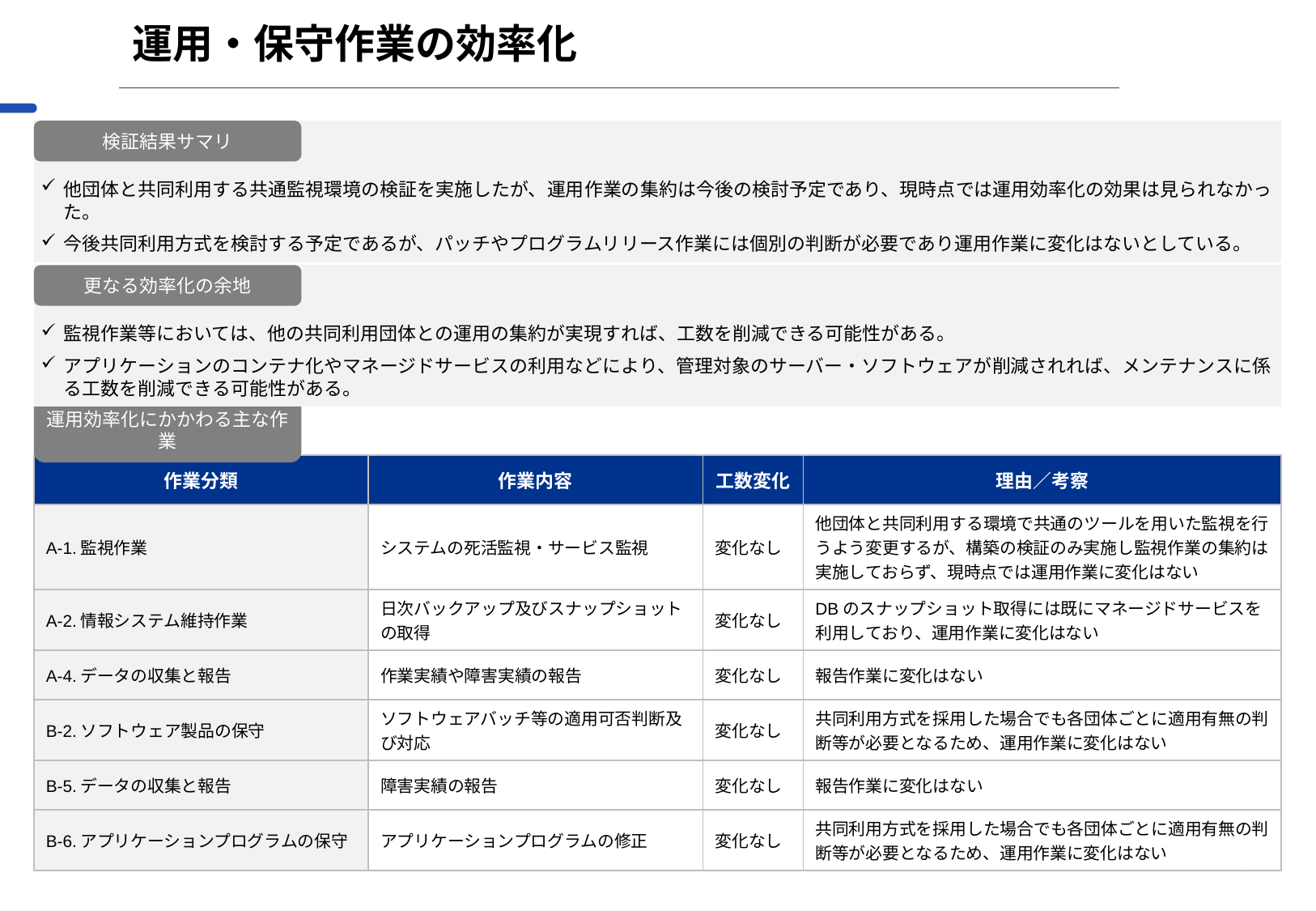

# 運用・保守作業の効率化
他団体と共同利用する共通監視環境の検証を実施したが、運用作業の集約は今後の検討予定であり、現時点では運用効率化の効果は見られなかった。
今後共同利用方式を検討する予定であるが、パッチやプログラムリリース作業には個別の判断が必要であり運用作業に変化はないとしている。
検証結果サマリ
監視作業等においては、他の共同利用団体との運用の集約が実現すれば、工数を削減できる可能性がある。
アプリケーションのコンテナ化やマネージドサービスの利用などにより、管理対象のサーバー・ソフトウェアが削減されれば、メンテナンスに係る工数を削減できる可能性がある。
更なる効率化の余地
運用効率化にかかわる主な作業
| 作業分類 | 作業内容 | 工数変化 | 理由／考察 |
| --- | --- | --- | --- |
| A-1.監視作業 | システムの死活監視・サービス監視 | 変化なし | 他団体と共同利用する環境で共通のツールを用いた監視を行うよう変更するが、構築の検証のみ実施し監視作業の集約は実施しておらず、現時点では運用作業に変化はない |
| A-2.情報システム維持作業 | 日次バックアップ及びスナップショットの取得 | 変化なし | DBのスナップショット取得には既にマネージドサービスを利用しており、運用作業に変化はない |
| A-4.データの収集と報告 | 作業実績や障害実績の報告 | 変化なし | 報告作業に変化はない |
| B-2.ソフトウェア製品の保守 | ソフトウェアバッチ等の適用可否判断及び対応 | 変化なし | 共同利用方式を採用した場合でも各団体ごとに適用有無の判断等が必要となるため、運用作業に変化はない |
| B-5.データの収集と報告 | 障害実績の報告 | 変化なし | 報告作業に変化はない |
| B-6.アプリケーションプログラムの保守 | アプリケーションプログラムの修正 | 変化なし | 共同利用方式を採用した場合でも各団体ごとに適用有無の判断等が必要となるため、運用作業に変化はない |
40